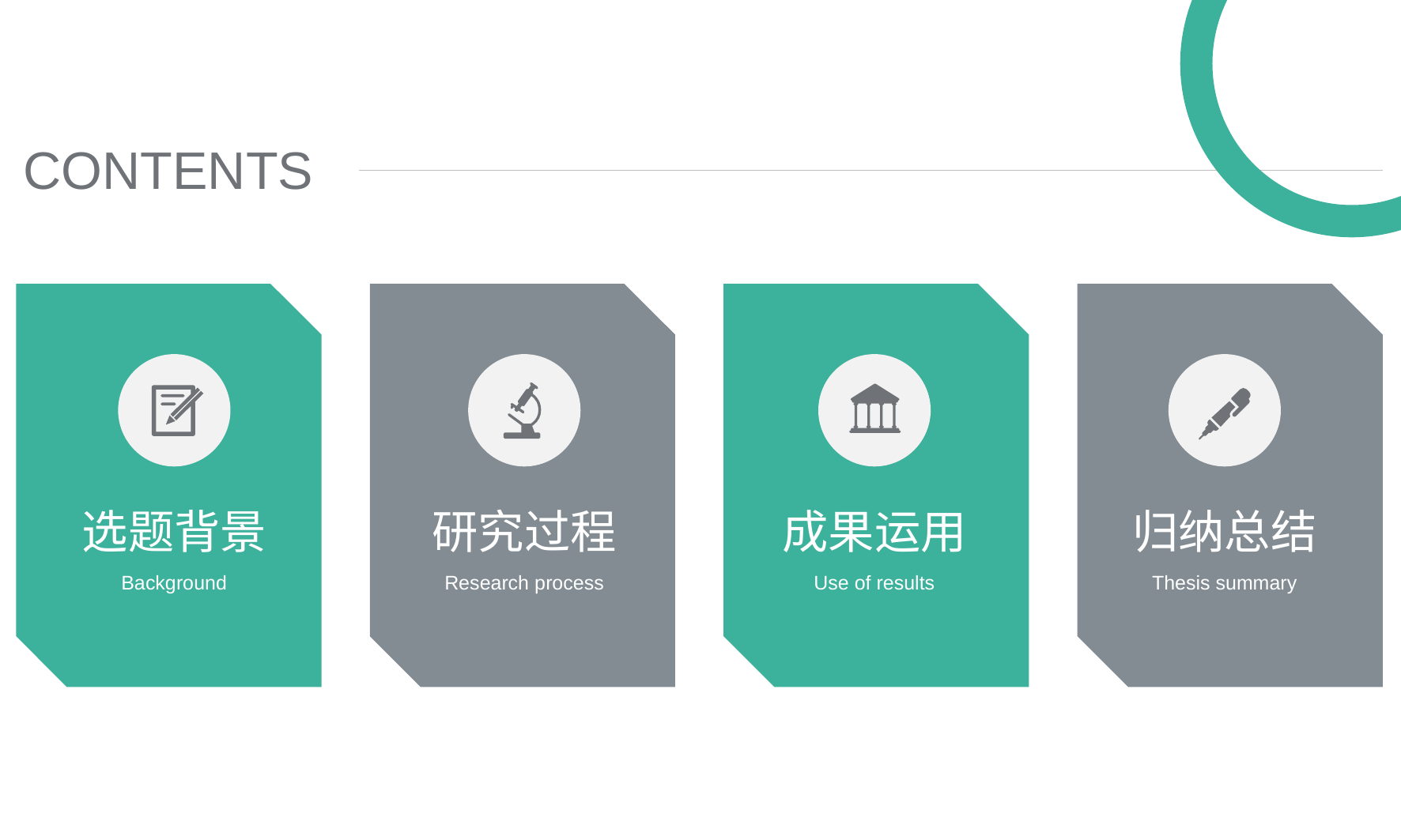

CONTENTS

选题背景
研究过程
成果运用
归纳总结
Background
Research process
Use of results
Thesis summary